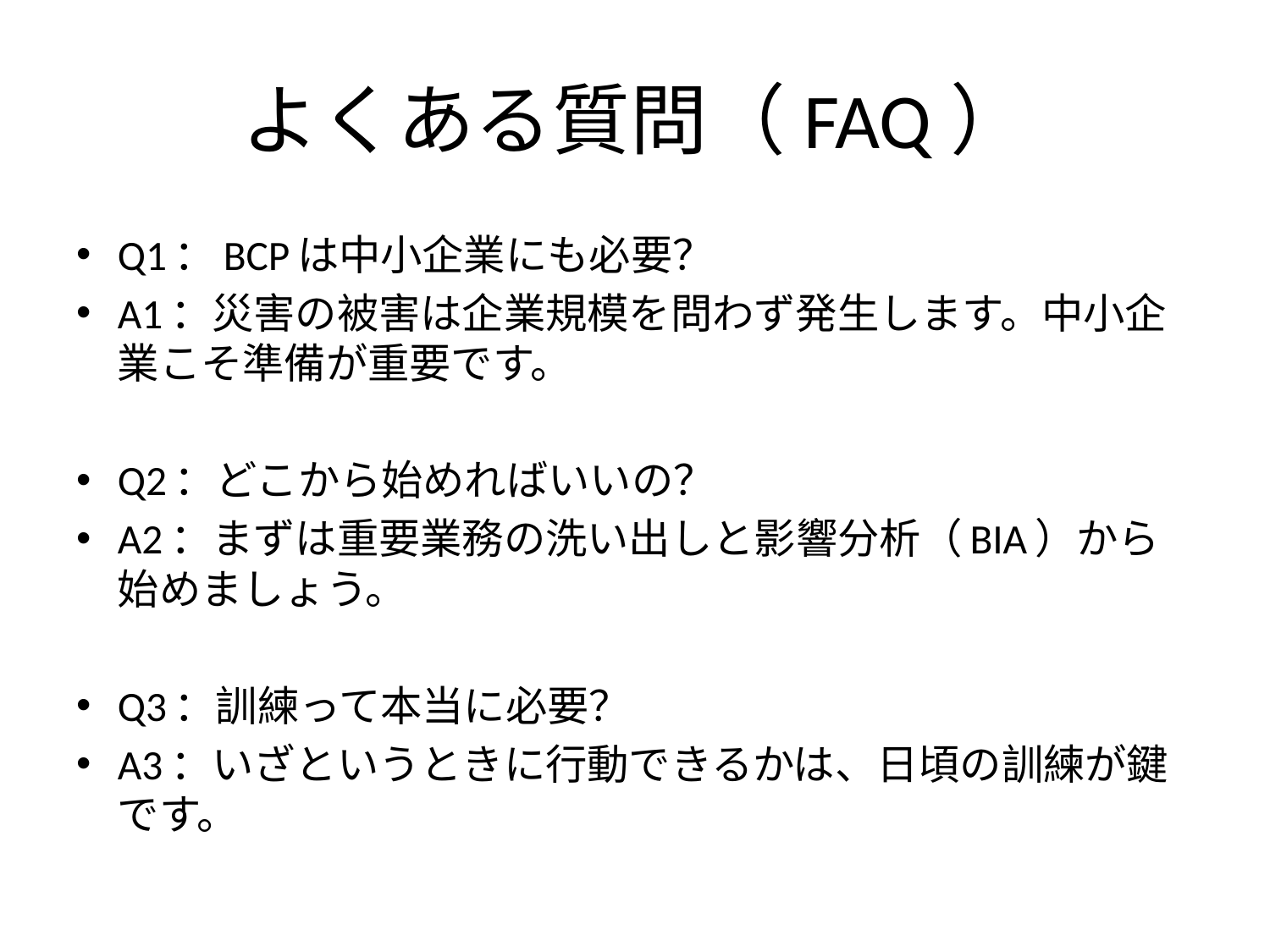

# よくある質問（FAQ）
Q1：BCPは中小企業にも必要？
A1：災害の被害は企業規模を問わず発生します。中小企業こそ準備が重要です。

Q2：どこから始めればいいの？
A2：まずは重要業務の洗い出しと影響分析（BIA）から始めましょう。

Q3：訓練って本当に必要？
A3：いざというときに行動できるかは、日頃の訓練が鍵です。